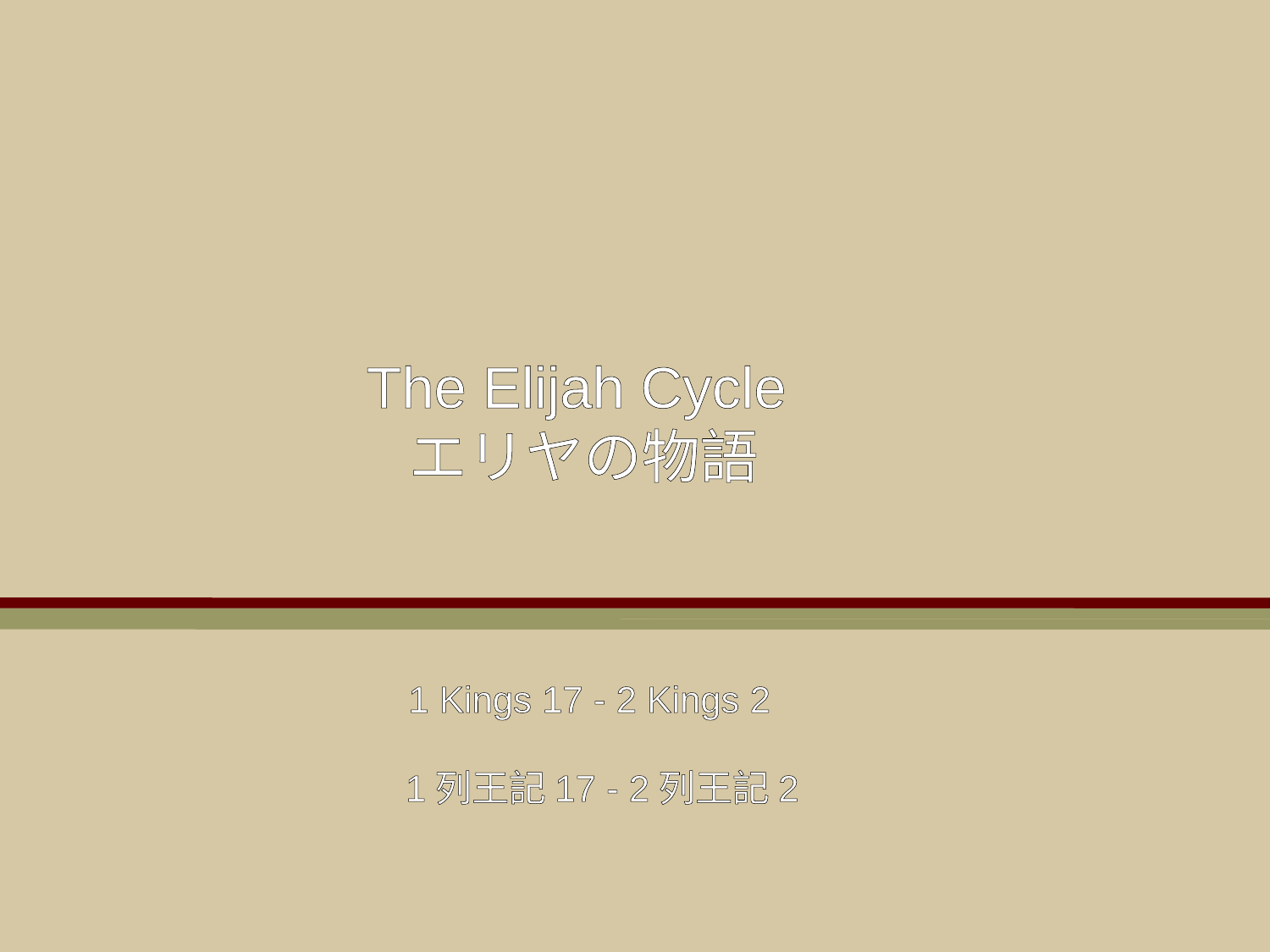

The Elijah Cycle
エリヤの物語

1 Kings 17 - 2 Kings 2

1列王記17 - 2列王記2